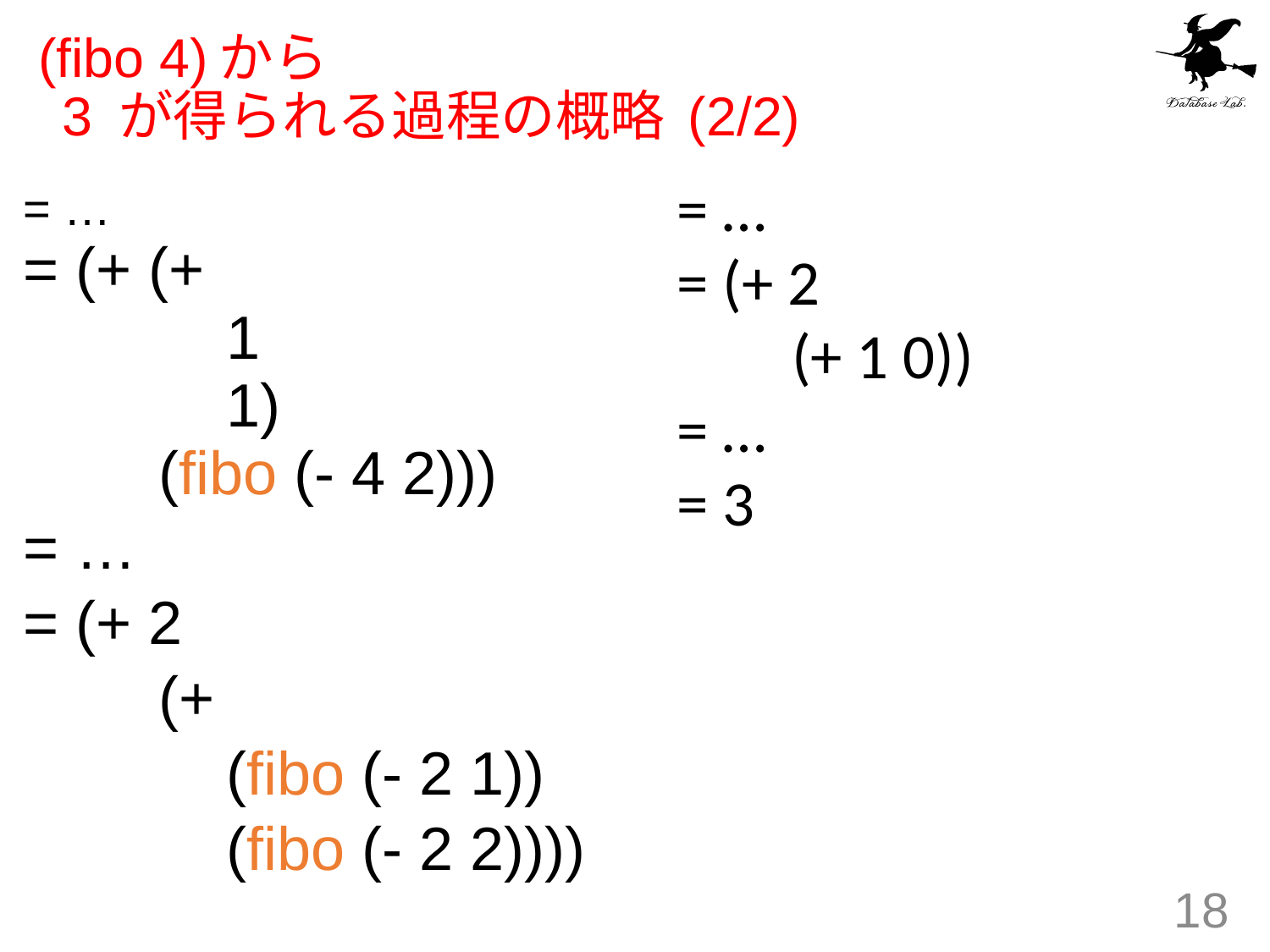

# (fibo 4)から 3 が得られる過程の概略 (2/2)
= …
= (+ 2
        (+ 1 0))
= …
= 3
= …
= (+ (+
            1
            1)
        (fibo (- 4 2)))
= …
= (+ 2
        (+
            (fibo (- 2 1))
            (fibo (- 2 2))))

18